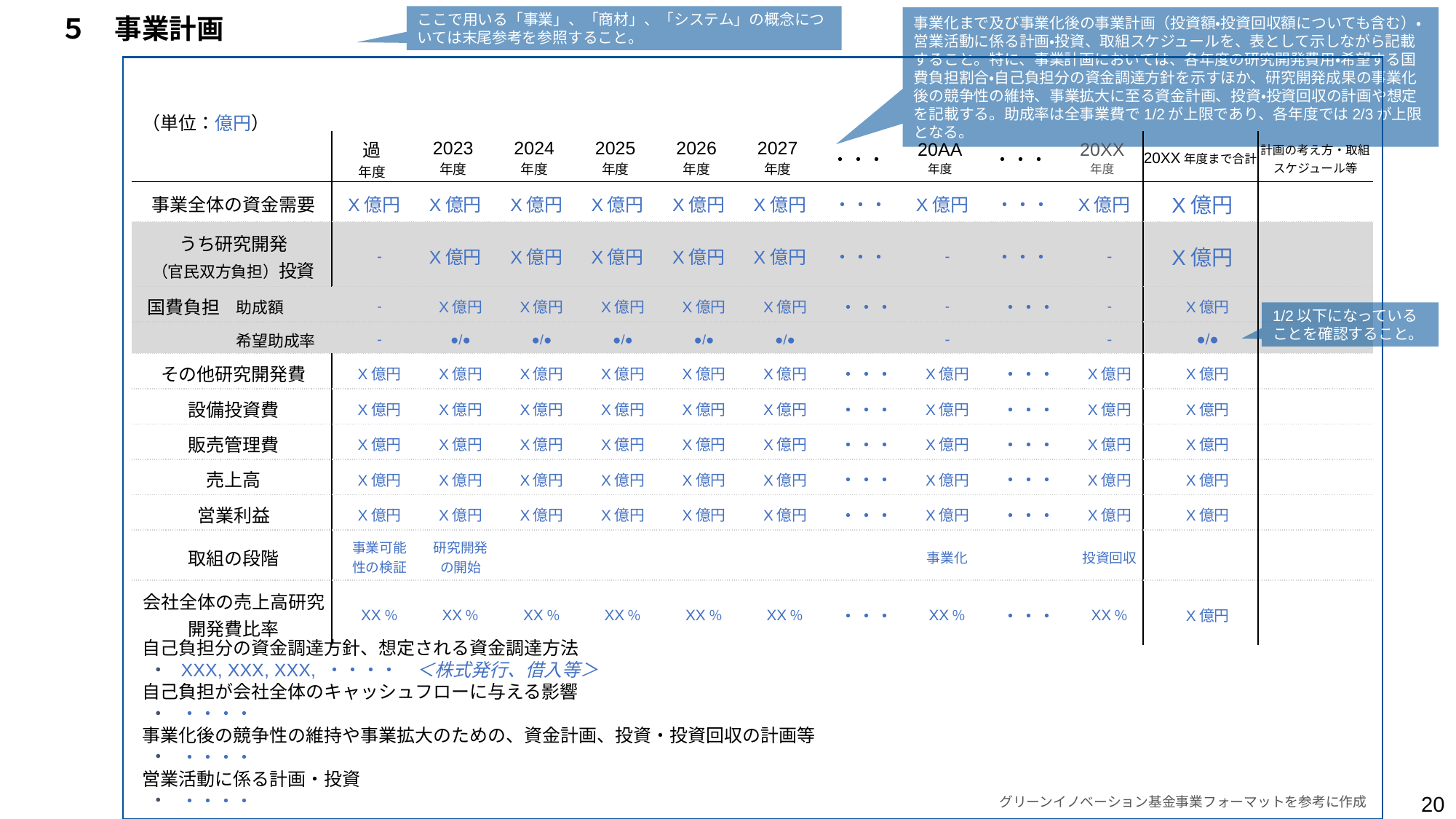

ここで用いる「事業」、「商材」、「システム」の概念については末尾参考を参照すること。
事業化まで及び事業化後の事業計画（投資額・投資回収額についても含む）・営業活動に係る計画・投資、取組スケジュールを、表として示しながら記載すること。特に、事業計画においては、各年度の研究開発費用・希望する国費負担割合・自己負担分の資金調達方針を示すほか、研究開発成果の事業化後の競争性の維持、事業拡大に至る資金計画、投資・投資回収の計画や想定を記載する。助成率は全事業費で1/2が上限であり、各年度では2/3が上限となる。
５　事業計画

（単位：億円）
|  |  | 過 年度 | 2023 年度 | 2024 年度 | 2025 年度 | 2026 年度 | 2027 年度 | ・・・ | 20AA 年度 | ・・・ | 20XX 年度 | 20XX年度まで合計 | 計画の考え方・取組スケジュール等 |
| --- | --- | --- | --- | --- | --- | --- | --- | --- | --- | --- | --- | --- | --- |
| 事業全体の資金需要 |  | X億円 | X億円 | X億円 | X億円 | X億円 | X億円 | ・・・ | X億円 | ・・・ | X億円 | X億円 |  |
| うち研究開発 （官民双方負担）投資 |  | - | X億円 | X億円 | X億円 | X億円 | X億円 | ・・・ | - | ・・・ | - | X億円 |  |
| 国費負担 | 助成額 | - | X億円 | X億円 | X億円 | X億円 | X億円 | ・・・ | - | ・・・ | - | X億円 |  |
|  | 希望助成率 | - | ●/● | ●/● | ●/● | ●/● | ●/● |  | - |  | - | ●/● |  |
| その他研究開発費 |  | X億円 | X億円 | X億円 | X億円 | X億円 | X億円 | ・・・ | X億円 | ・・・ | X億円 | X億円 |  |
| 設備投資費 |  | X億円 | X億円 | X億円 | X億円 | X億円 | X億円 | ・・・ | X億円 | ・・・ | X億円 | X億円 |  |
| 販売管理費 |  | X億円 | X億円 | X億円 | X億円 | X億円 | X億円 | ・・・ | X億円 | ・・・ | X億円 | X億円 |  |
| 売上高 |  | X億円 | X億円 | X億円 | X億円 | X億円 | X億円 | ・・・ | X億円 | ・・・ | X億円 | X億円 |  |
| 営業利益 |  | X億円 | X億円 | X億円 | X億円 | X億円 | X億円 | ・・・ | X億円 | ・・・ | X億円 | X億円 |  |
| 取組の段階 |  | 事業可能性の検証 | 研究開発の開始 |  |  |  |  |  | 事業化 |  | 投資回収 |  |  |
| 会社全体の売上高研究開発費比率 |  | XX％ | XX％ | XX％ | XX％ | XX％ | XX％ | ・・・ | XX％ | ・・・ | XX％ | X億円 |  |
1/2以下になっていることを確認すること。
自己負担分の資金調達方針、想定される資金調達方法
XXX, XXX, XXX, ・・・・　＜株式発行、借入等＞
自己負担が会社全体のキャッシュフローに与える影響
・・・・
事業化後の競争性の維持や事業拡大のための、資金計画、投資・投資回収の計画等
・・・・
営業活動に係る計画・投資
・・・・
グリーンイノベーション基金事業フォーマットを参考に作成